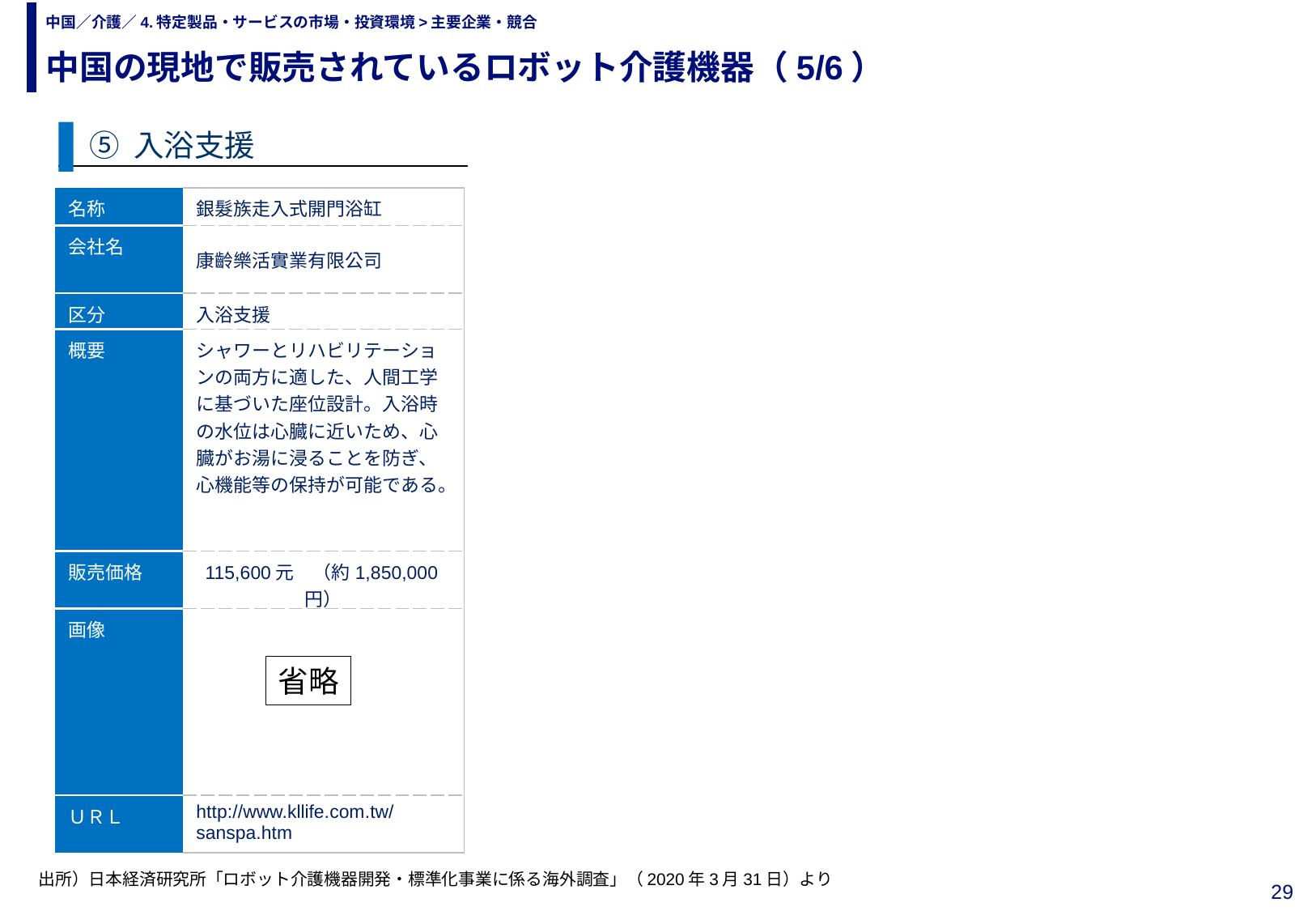

中国の現地で販売されているロボット介護機器（5/6）
# 中国／介護／4.特定製品・サービスの市場・投資環境>主要企業・競合
⑤ 入浴支援

| 名称 | 銀髮族走入式開門浴缸 |
| --- | --- |
| 会社名 | 康齡樂活實業有限公司 |
| 区分 | 入浴支援 |
| 概要 | シャワーとリハビリテーションの両方に適した、人間工学に基づいた座位設計。入浴時の水位は心臓に近いため、心臓がお湯に浸ることを防ぎ、心機能等の保持が可能である。 |
| 販売価格 | 115,600元　（約1,850,000円） |
| 画像 |  |
| ＵＲＬ | http://www.kllife.com.tw/sanspa.htm |
省略
出所）日本経済研究所「ロボット介護機器開発・標準化事業に係る海外調査」（2020年3月31日）より